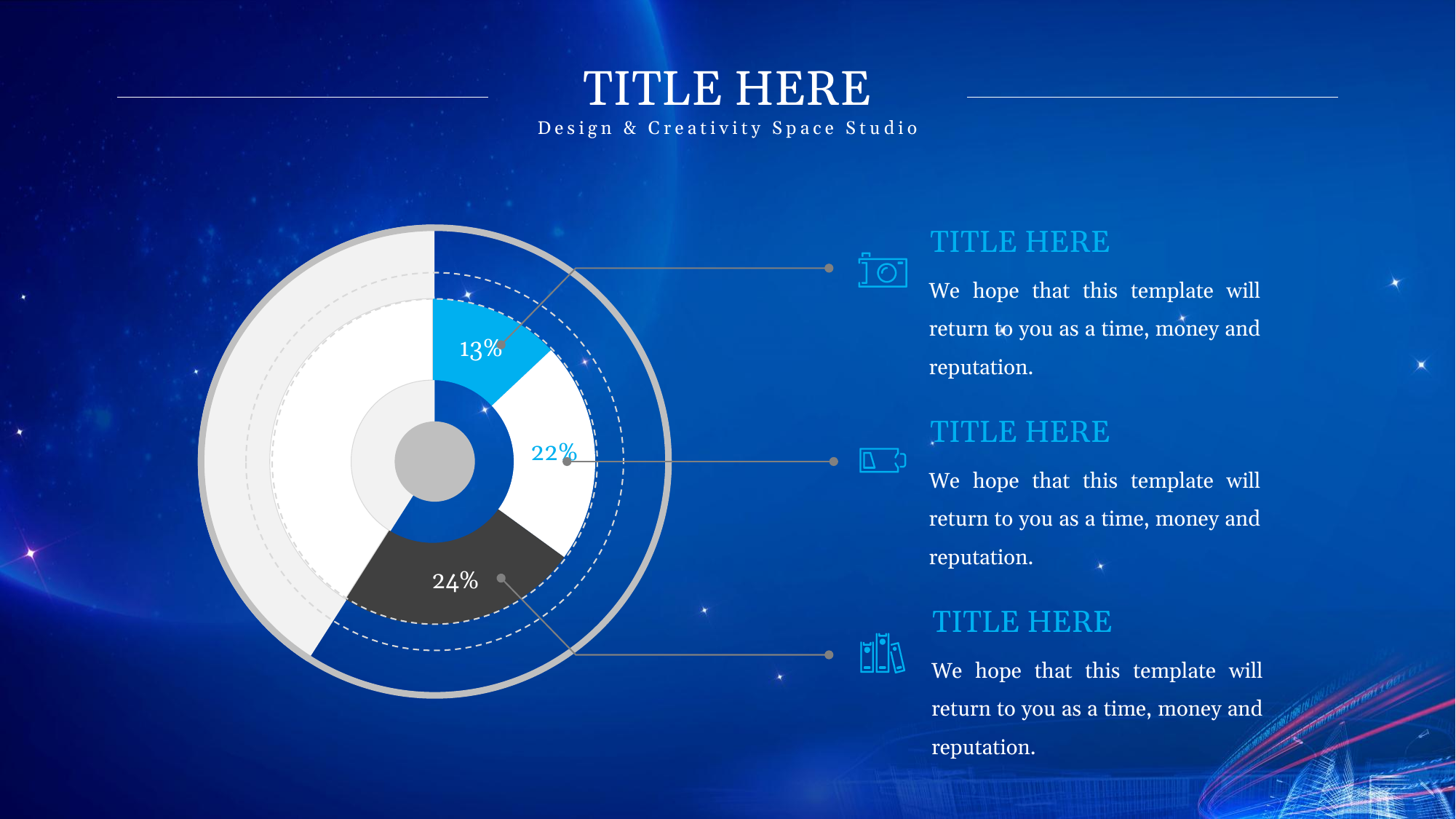

TITLE HERE
Design & Creativity Space Studio
TITLE HERE

We hope that this template will return to you as a time, money and reputation.

### Chart

| Category | 销售额 |
|---|---|
| 第一季度 | 0.13 |
| 第二季度 | 0.22 |
| 第三季度 | 0.24 |
| 第四季度 | 0.41000000000000003 |
TITLE HERE

We hope that this template will return to you as a time, money and reputation.

TITLE HERE

We hope that this template will return to you as a time, money and reputation.